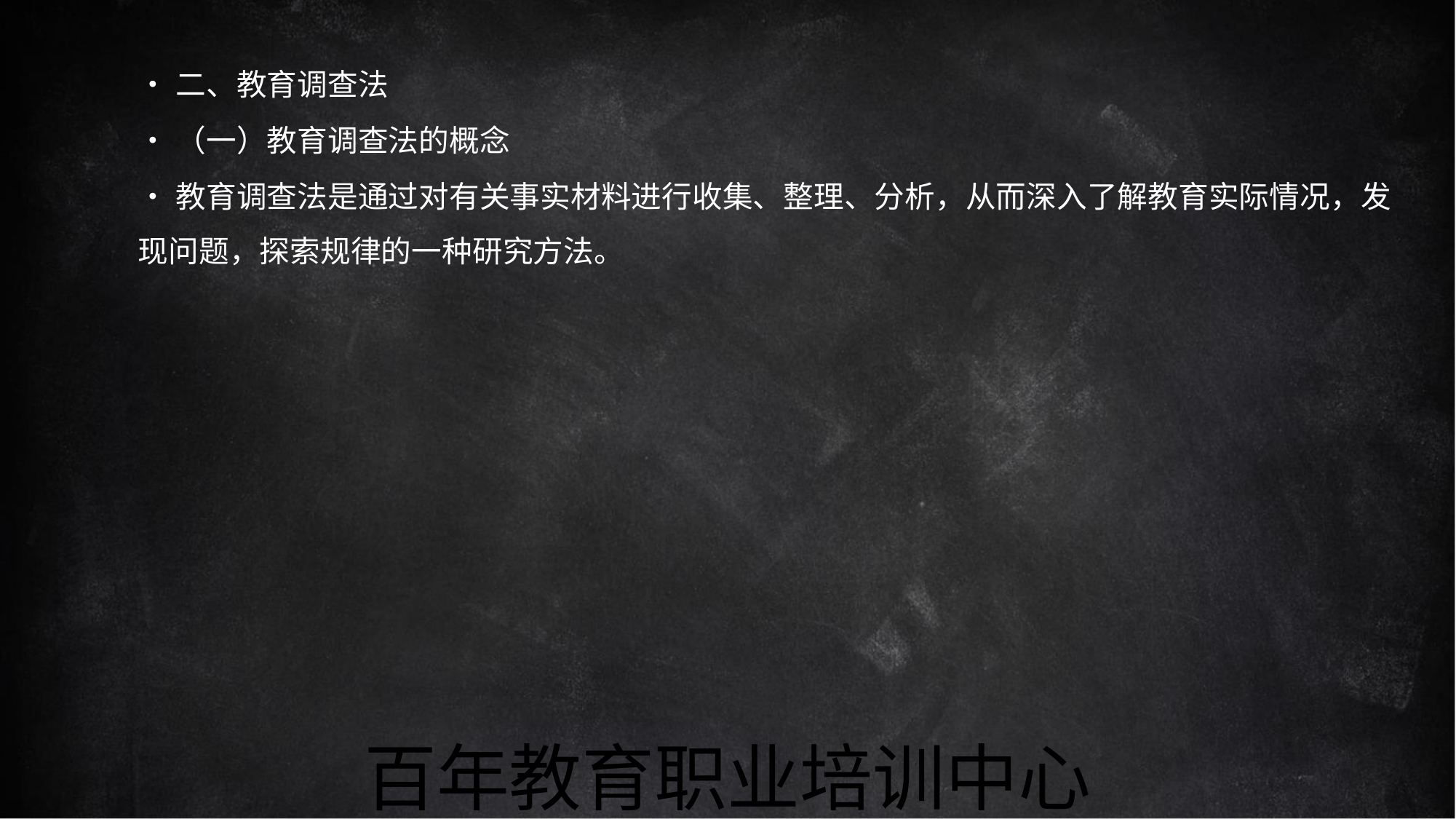

•二、教育调查法
•（一）教育调查法的概念
•教育调查法是通过对有关事实材料进行收集、整理、分析，从而深入了解教育实际情况，发
现问题，探索规律的一种研究方法。
百年教育职业培训中心